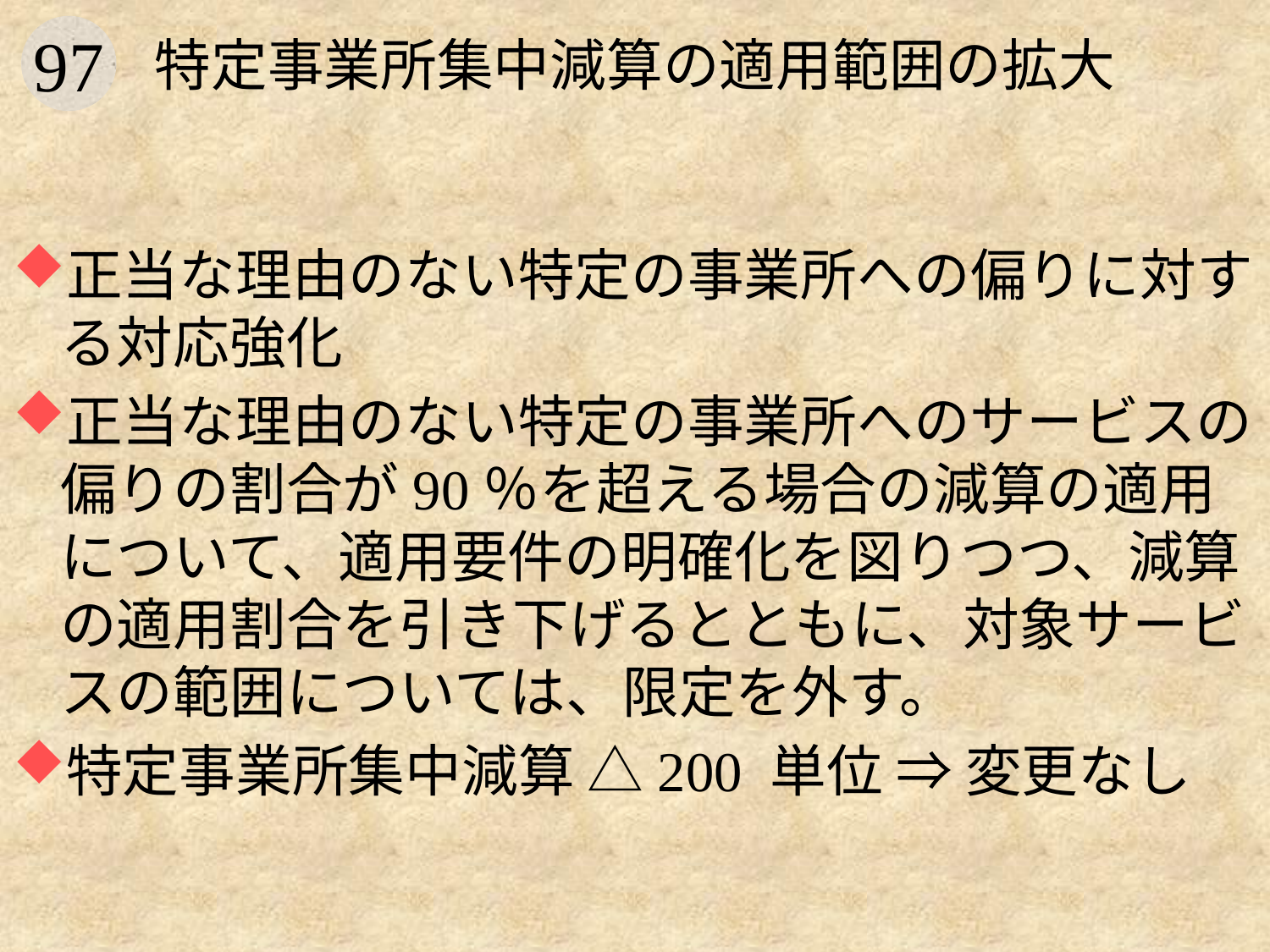

# 特定事業所集中減算の適用範囲の拡大
正当な理由のない特定の事業所への偏りに対する対応強化
正当な理由のない特定の事業所へのサービスの偏りの割合が90％を超える場合の減算の適用について、適用要件の明確化を図りつつ、減算の適用割合を引き下げるとともに、対象サービスの範囲については、限定を外す。
特定事業所集中減算 △200 単位 ⇒ 変更なし